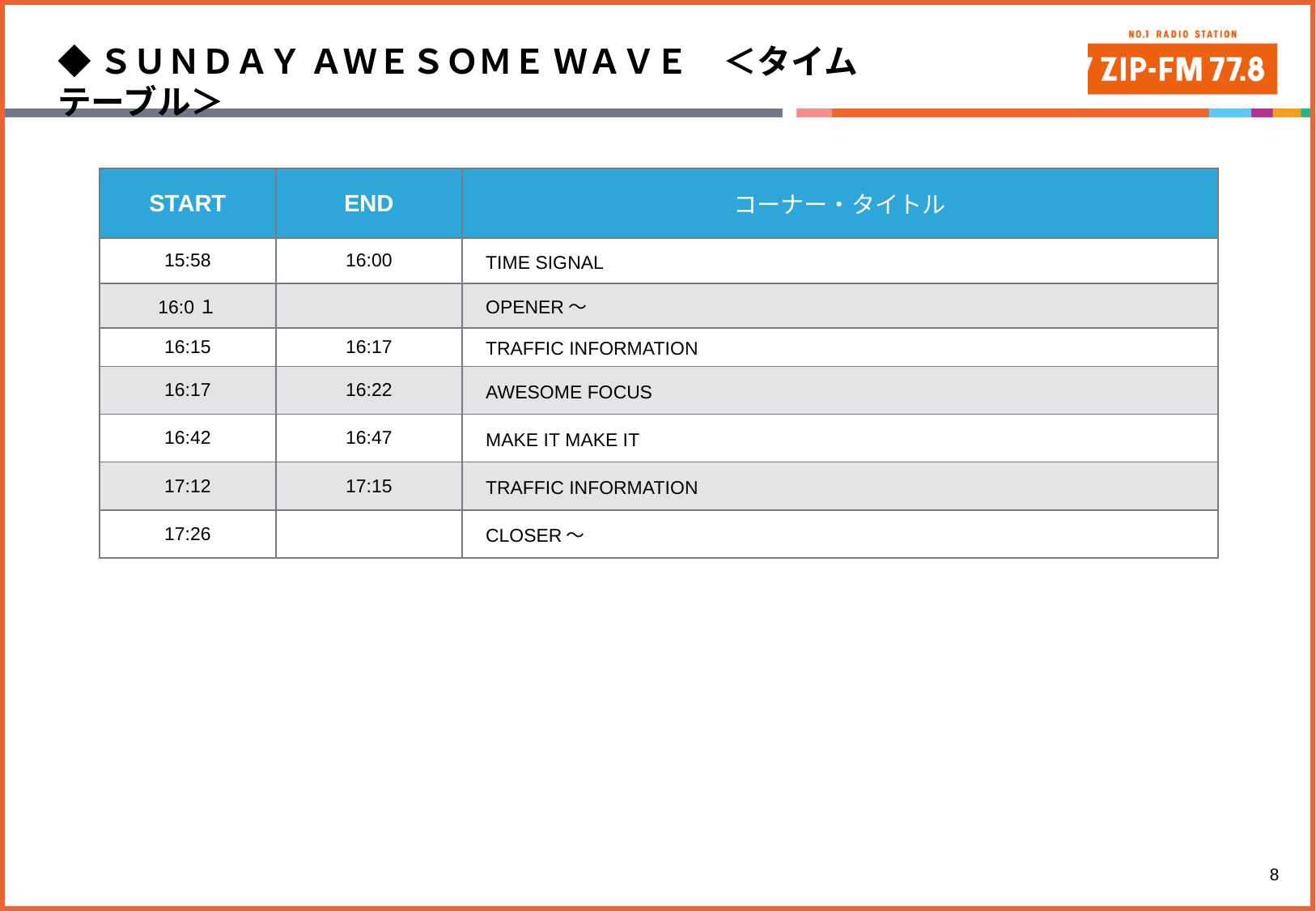

◆ＳＵＮＤＡＹ ＡＷＥＳＯＭＥ ＷＡＶＥ　＜タイムテーブル＞
| START | END | コーナー・タイトル |
| --- | --- | --- |
| 15:58 | 16:00 | TIME SIGNAL |
| 16:0１ |  | OPENER〜 |
| 16:15 | 16:17 | TRAFFIC INFORMATION |
| 16:17 | 16:22 | AWESOME FOCUS |
| 16:42 | 16:47 | MAKE IT MAKE IT |
| 17:12 | 17:15 | TRAFFIC INFORMATION |
| 17:26 |  | CLOSER～ |